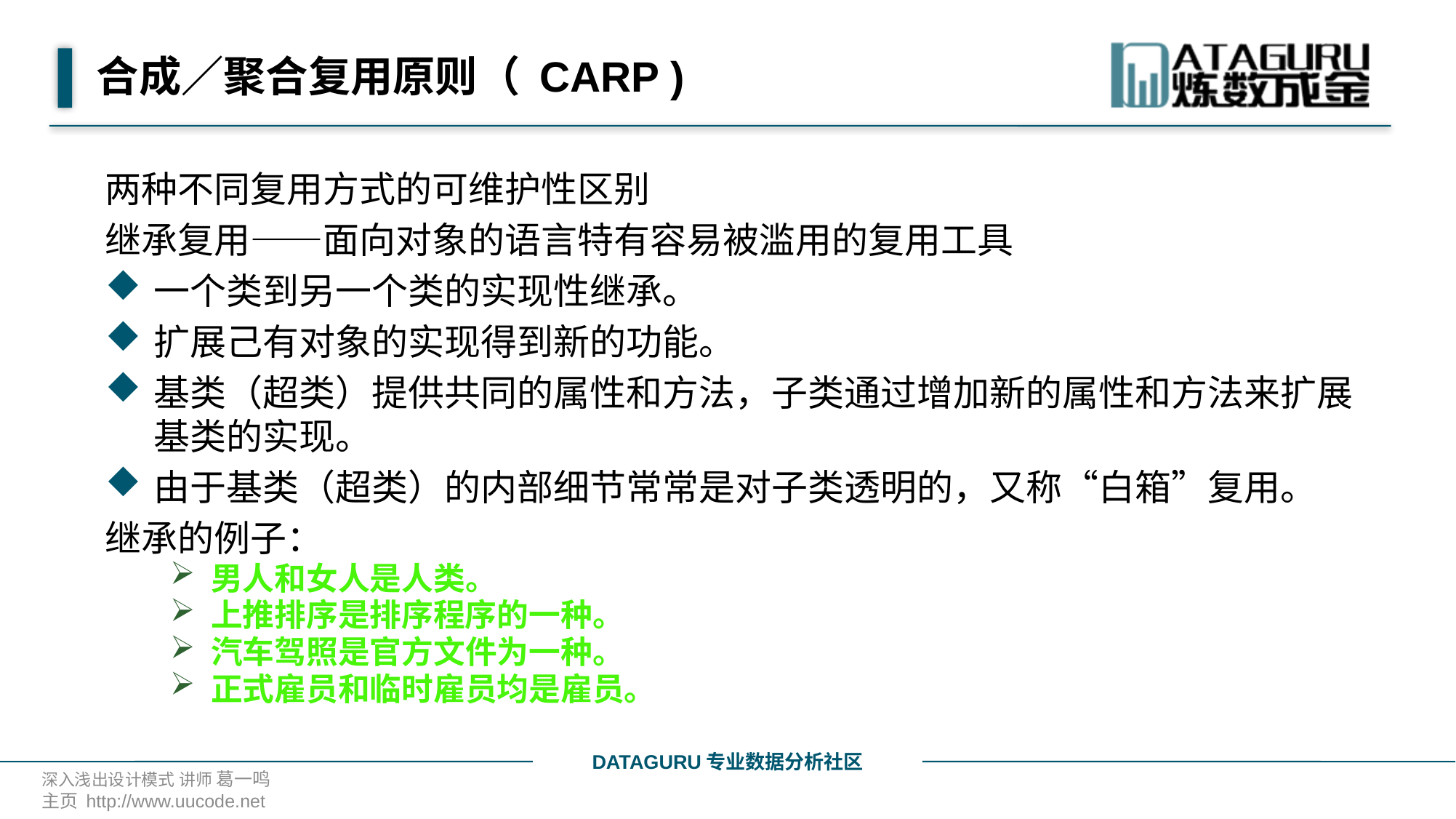

# 合成／聚合复用原则（ CARP )
两种不同复用方式的可维护性区别
继承复用——面向对象的语言特有容易被滥用的复用工具
一个类到另一个类的实现性继承。
扩展己有对象的实现得到新的功能。
基类（超类）提供共同的属性和方法，子类通过增加新的属性和方法来扩展基类的实现。
由于基类（超类）的内部细节常常是对子类透明的，又称“白箱”复用。
继承的例子：
男人和女人是人类。
上推排序是排序程序的一种。
汽车驾照是官方文件为一种。
正式雇员和临时雇员均是雇员。